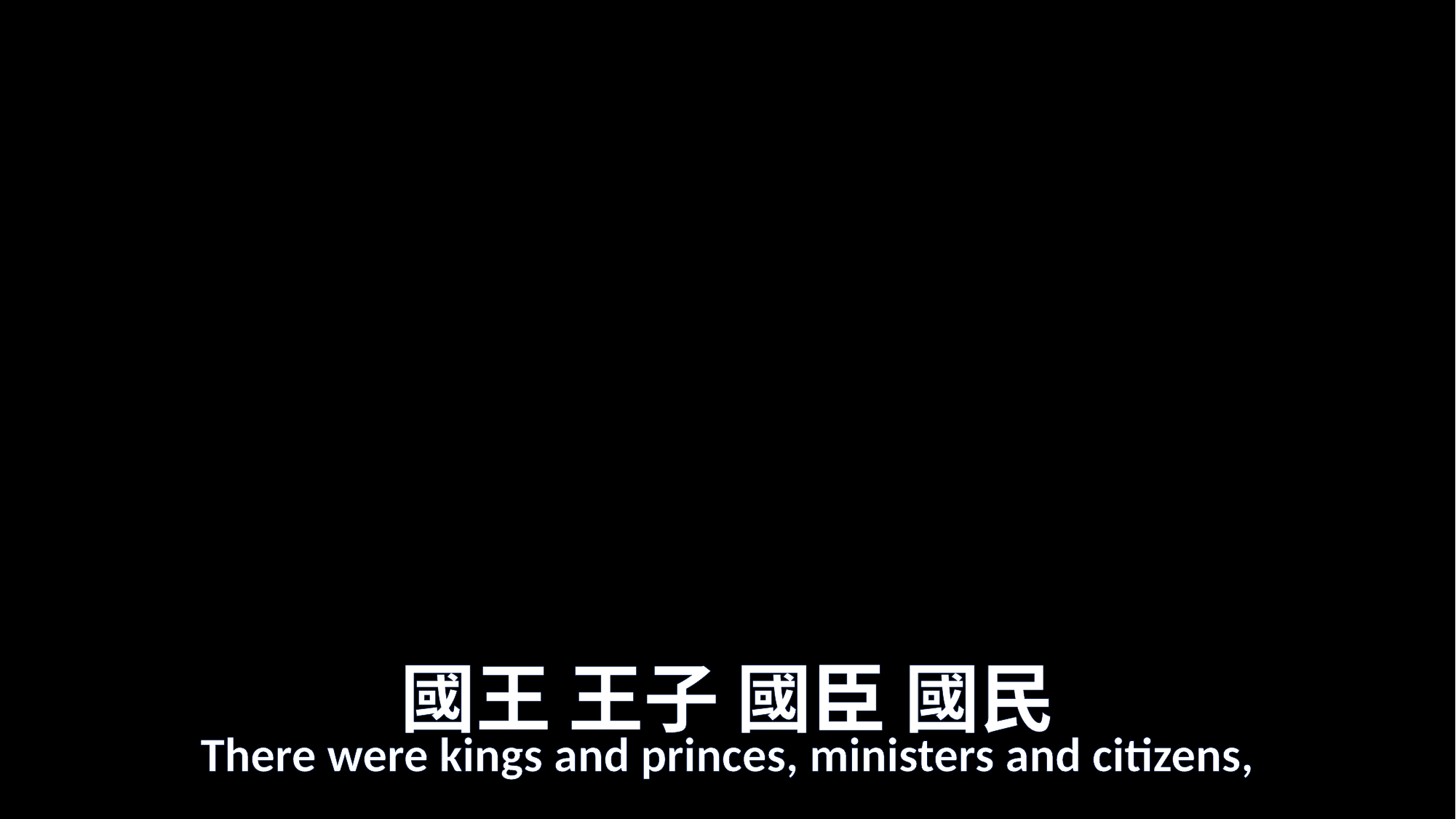

# 國王 王子 國臣 國民
There were kings and princes, ministers and citizens,